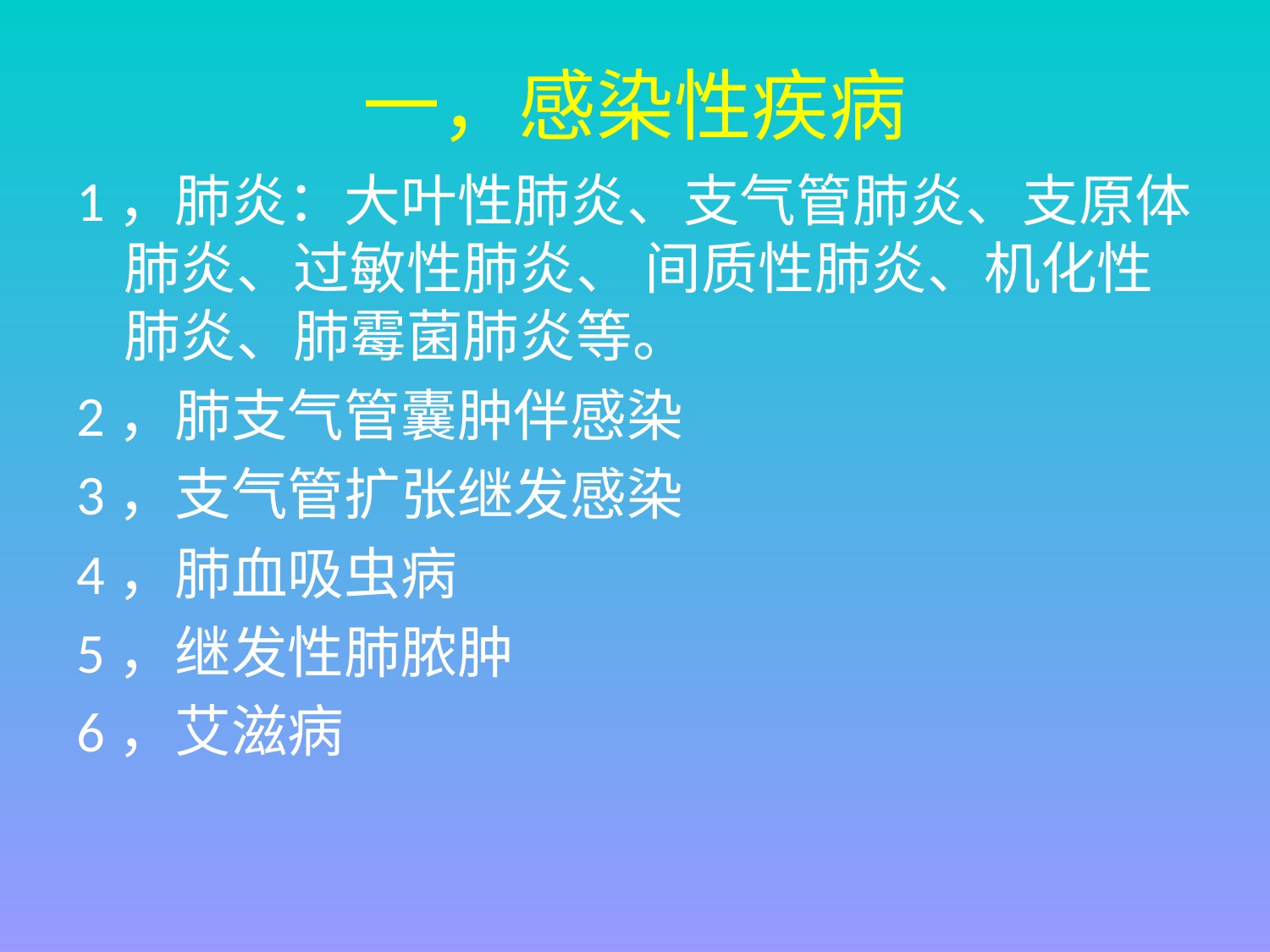

# 一，感染性疾病
1，肺炎：大叶性肺炎、支气管肺炎、支原体肺炎、过敏性肺炎、 间质性肺炎、机化性肺炎、肺霉菌肺炎等。
2，肺支气管囊肿伴感染
3，支气管扩张继发感染
4，肺血吸虫病
5，继发性肺脓肿
6，艾滋病